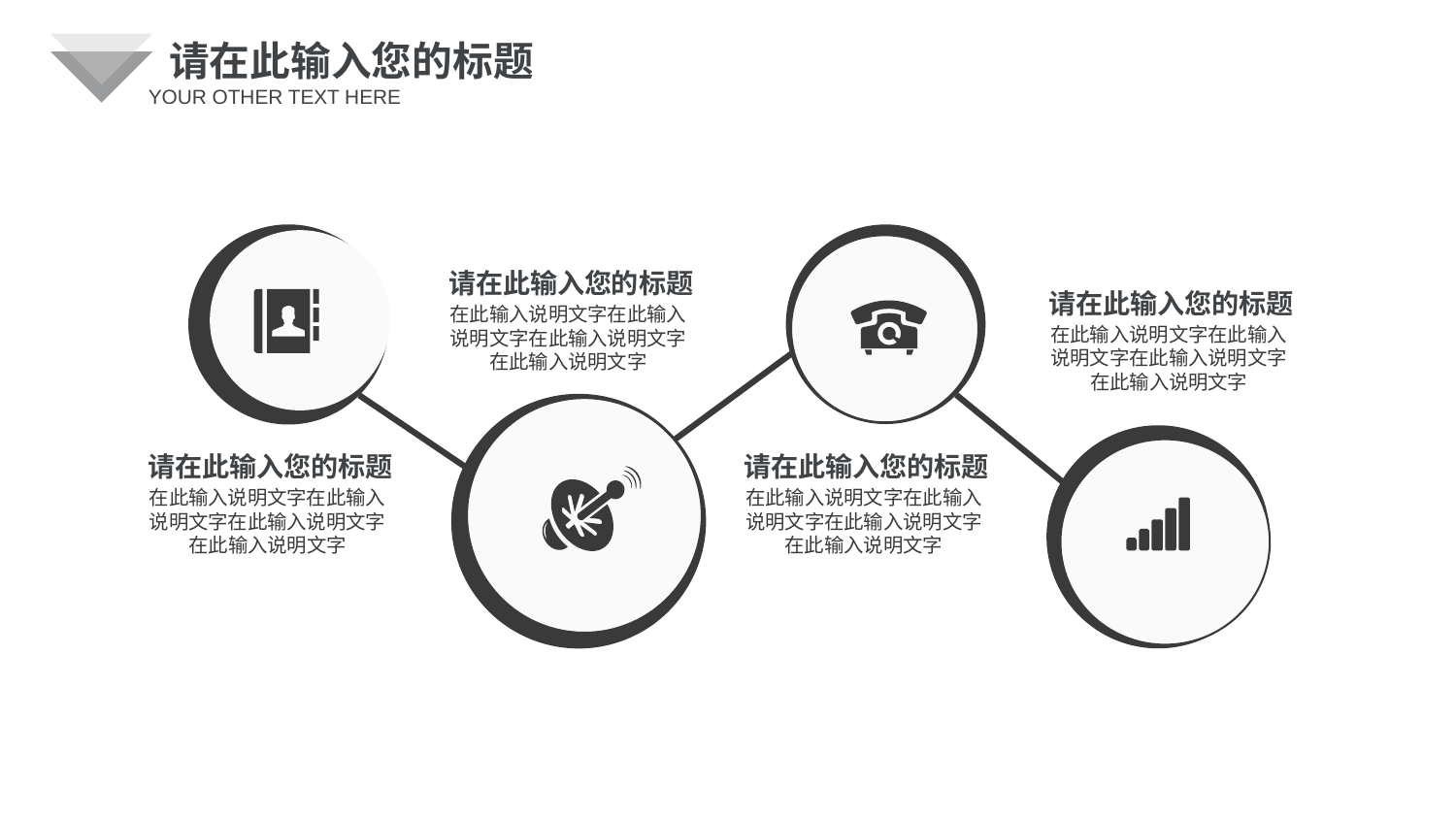

请在此输入您的标题
YOUR OTHER TEXT HERE

请在此输入您的标题
请在此输入您的标题

在此输入说明文字在此输入说明文字在此输入说明文字在此输入说明文字
在此输入说明文字在此输入说明文字在此输入说明文字在此输入说明文字

请在此输入您的标题
请在此输入您的标题

在此输入说明文字在此输入说明文字在此输入说明文字在此输入说明文字
在此输入说明文字在此输入说明文字在此输入说明文字在此输入说明文字